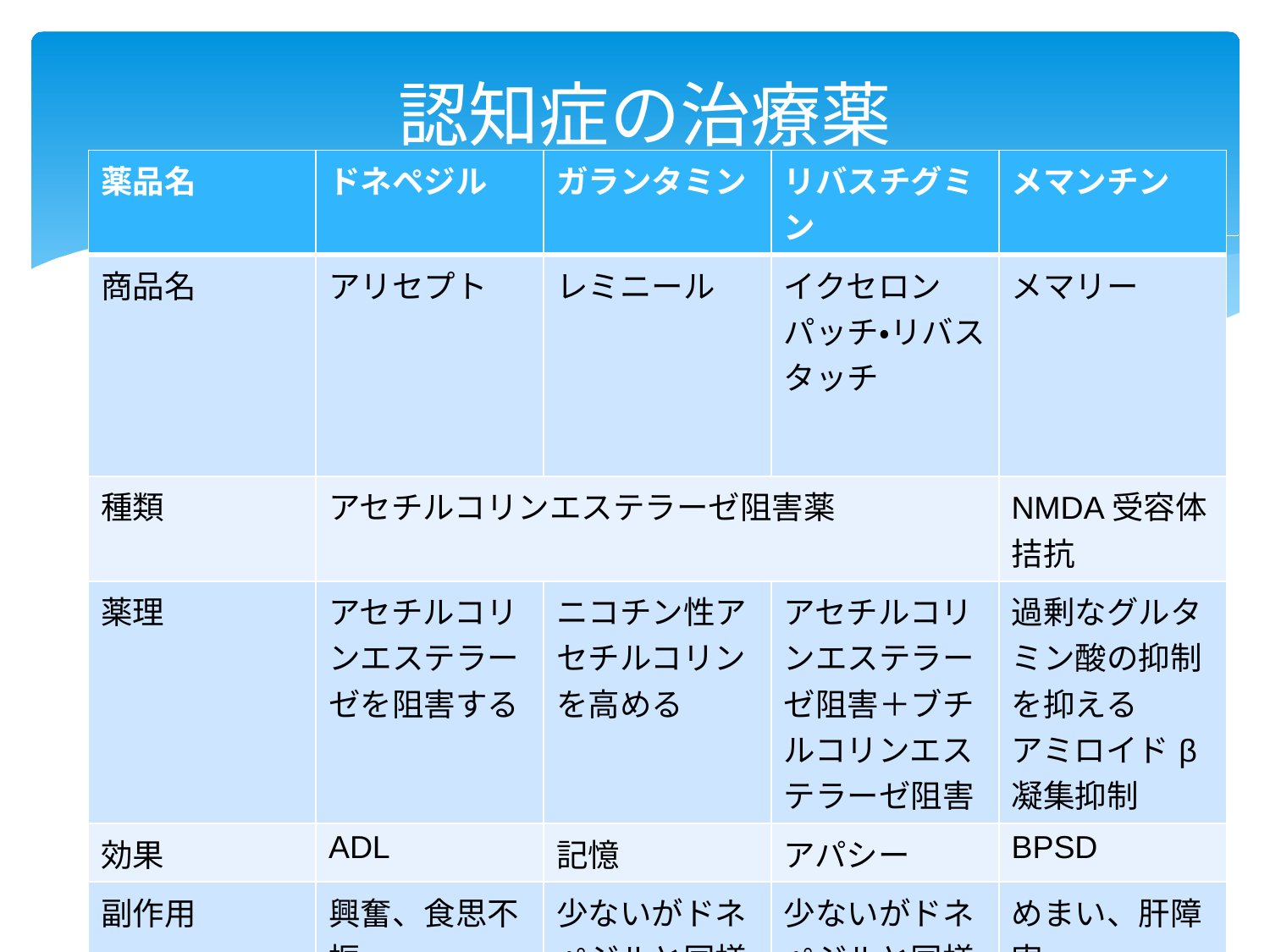

# 認知症の治療薬
| 薬品名 | ドネペジル | ガランタミン | リバスチグミン | メマンチン |
| --- | --- | --- | --- | --- |
| 商品名 | アリセプト | レミニール | イクセロンパッチ・リバスタッチ | メマリー |
| 種類 | アセチルコリンエステラーゼ阻害薬 |  |  | NMDA受容体拮抗 |
| 薬理 | アセチルコリンエステラーゼを阻害する | ニコチン性アセチルコリンを高める | アセチルコリンエステラーゼ阻害＋ブチルコリンエステラーゼ阻害 | 過剰なグルタミン酸の抑制を抑える アミロイドβ凝集抑制 |
| 効果 | ADL | 記憶 | アパシー | BPSD |
| 副作用 | 興奮、食思不振 | 少ないがドネペジルと同様 | 少ないがドネペジルと同様 少ないがドネペジルと同様 | めまい、肝障害 |